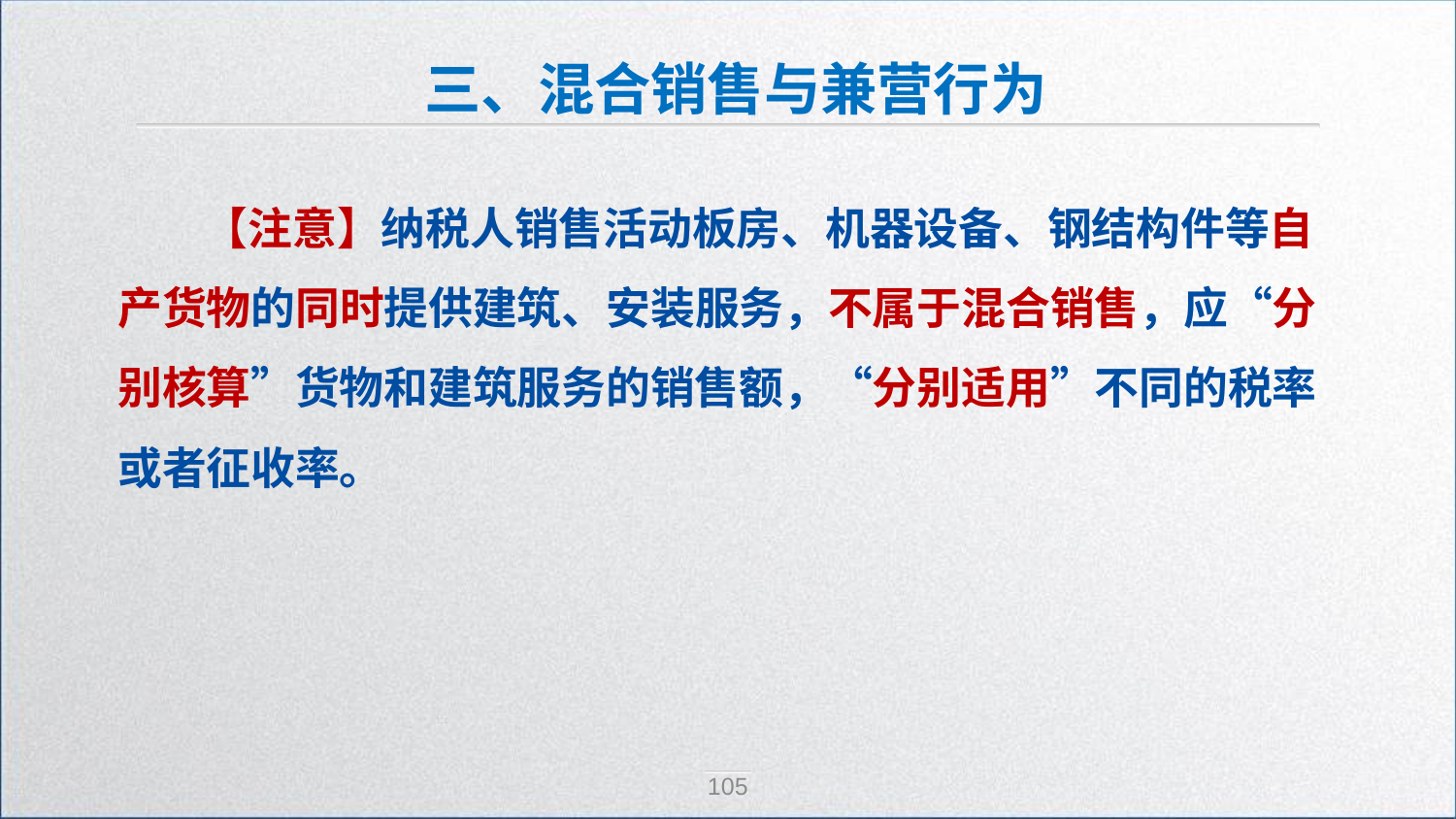

三、混合销售与兼营行为
【注意】纳税人销售活动板房、机器设备、钢结构件等自产货物的同时提供建筑、安装服务，不属于混合销售，应“分别核算”货物和建筑服务的销售额，“分别适用”不同的税率或者征收率。
105